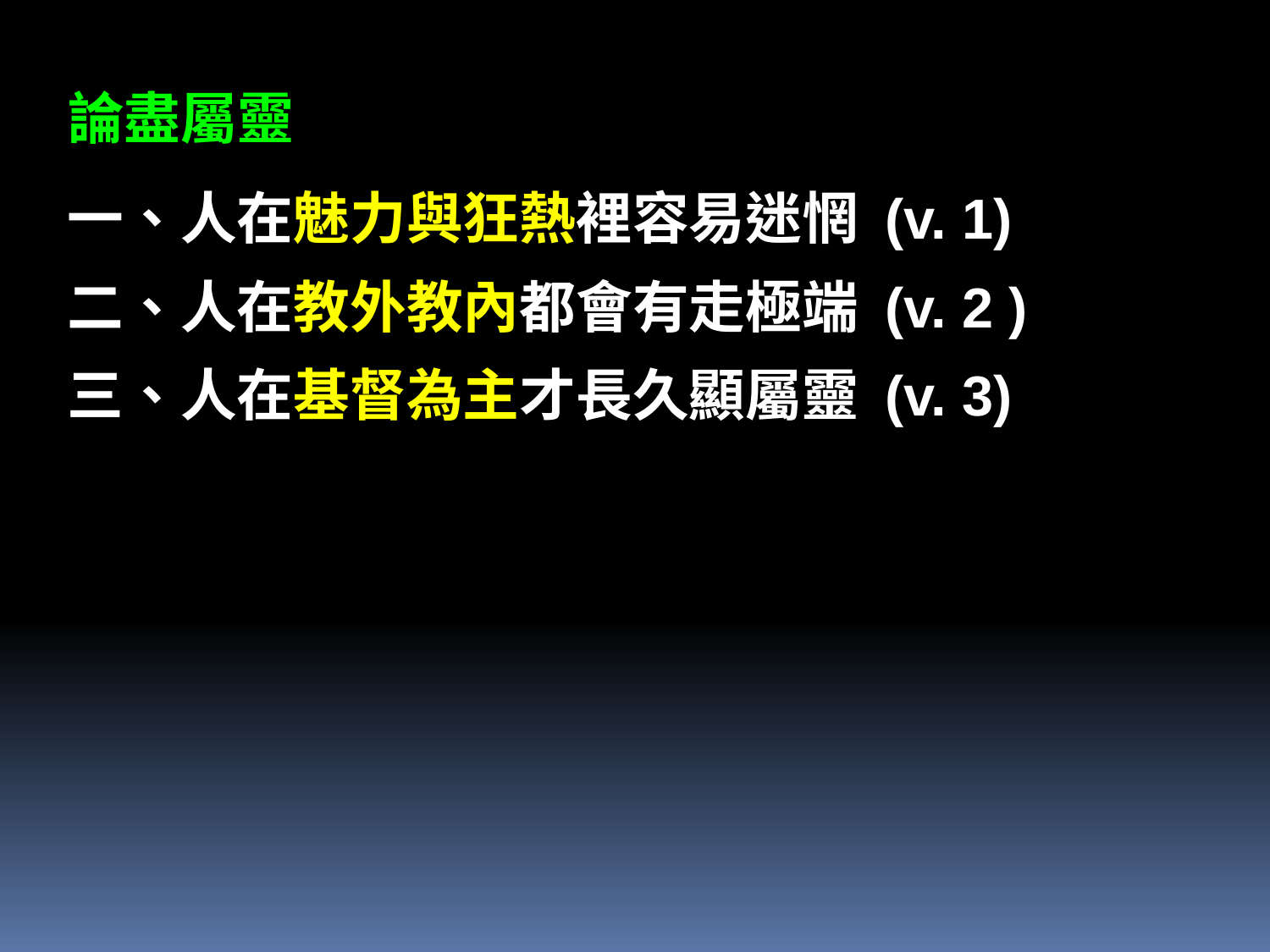

論盡屬靈
一、人在魅力與狂熱裡容易迷惘 (v. 1)
二、人在教外教內都會有走極端 (v. 2 )
三、人在基督為主才長久顯屬靈 (v. 3)